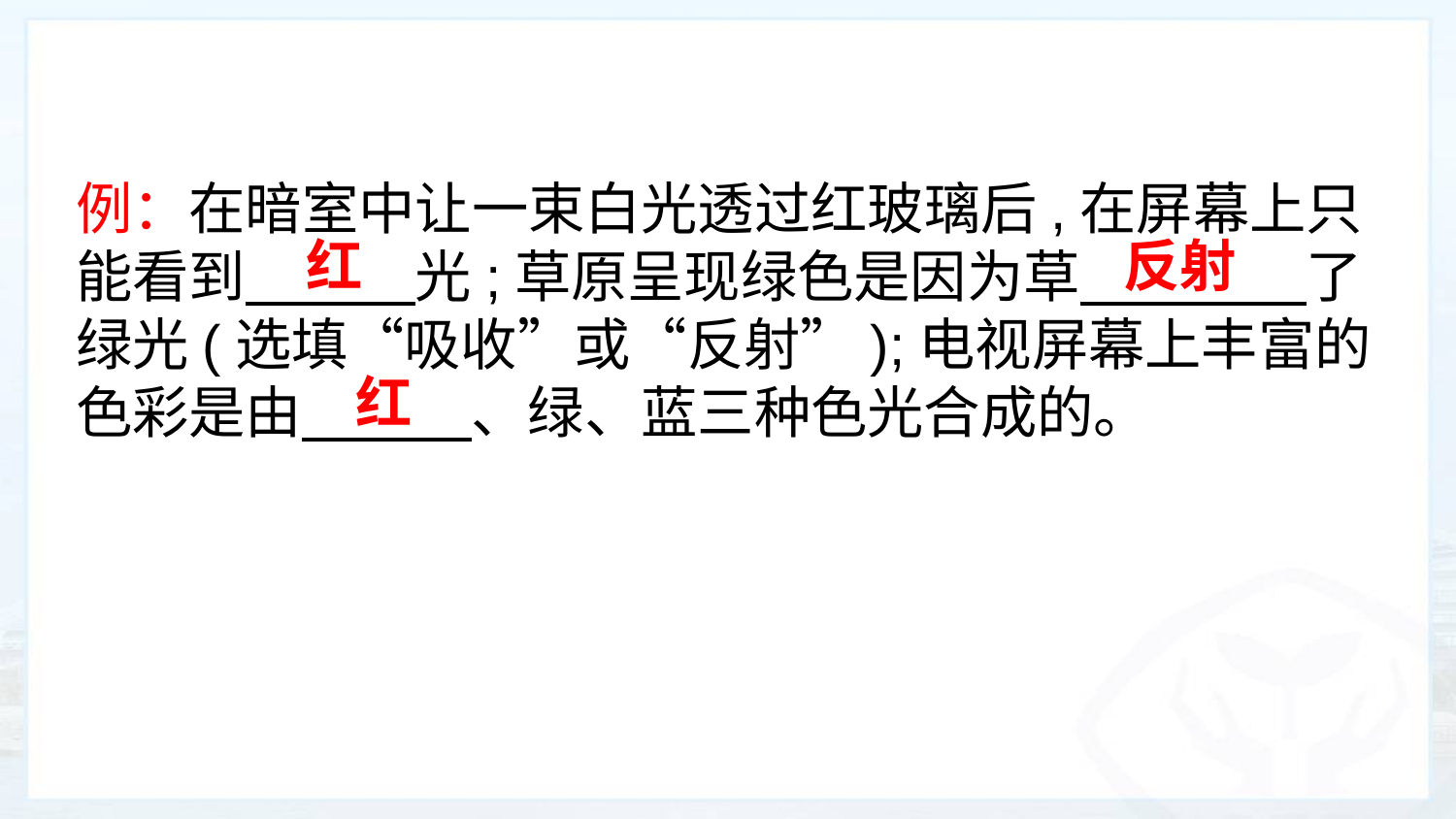

例：在暗室中让一束白光透过红玻璃后,在屏幕上只能看到　　　光;草原呈现绿色是因为草　　　　了绿光(选填“吸收”或“反射”);电视屏幕上丰富的色彩是由　　　、绿、蓝三种色光合成的。
红
反射
红